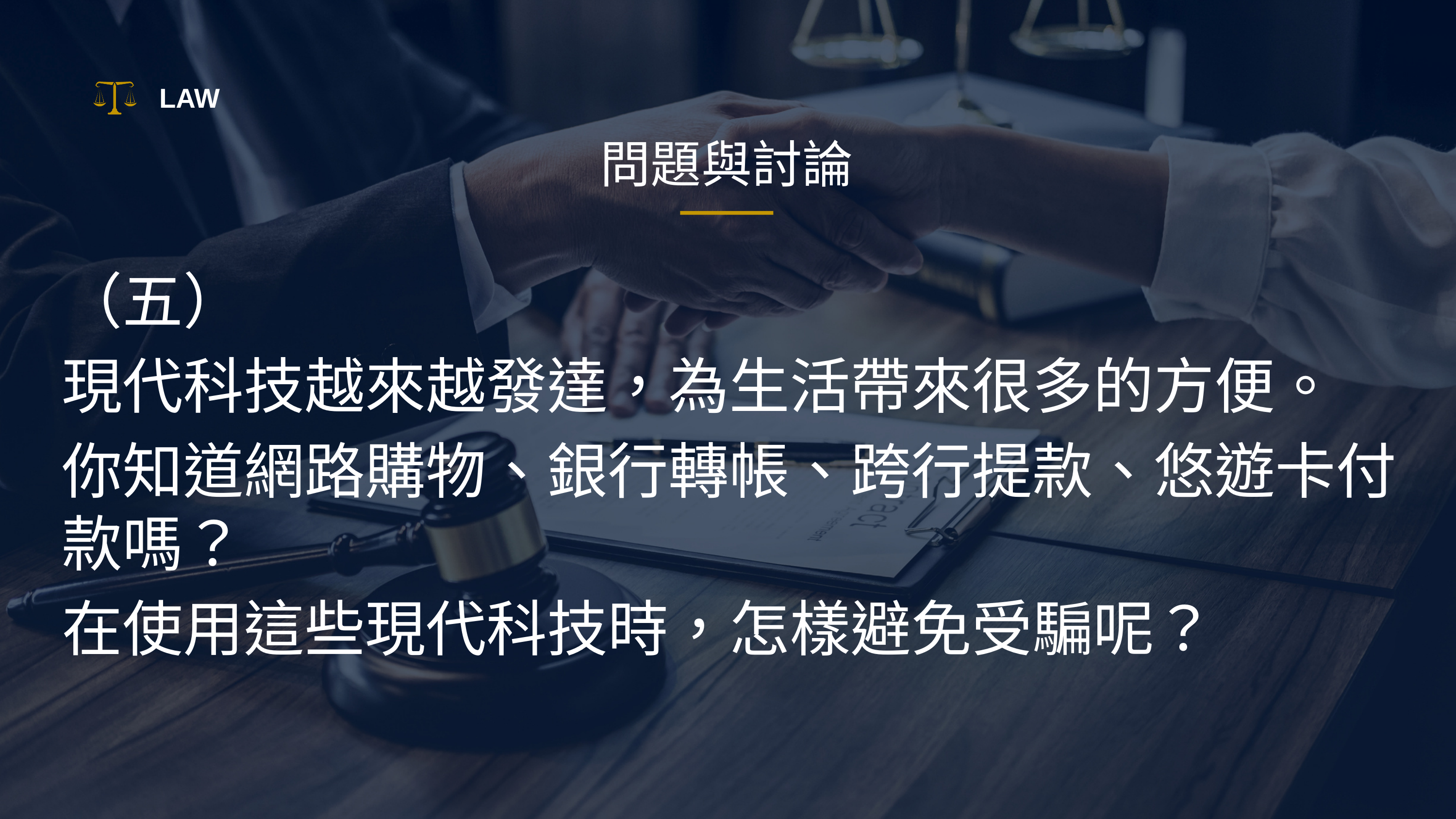

LAW
問題與討論

（五）
現代科技越來越發達，為生活帶來很多的方便。
你知道網路購物、銀行轉帳、跨行提款、悠遊卡付款嗎？
在使用這些現代科技時，怎樣避免受騙呢？